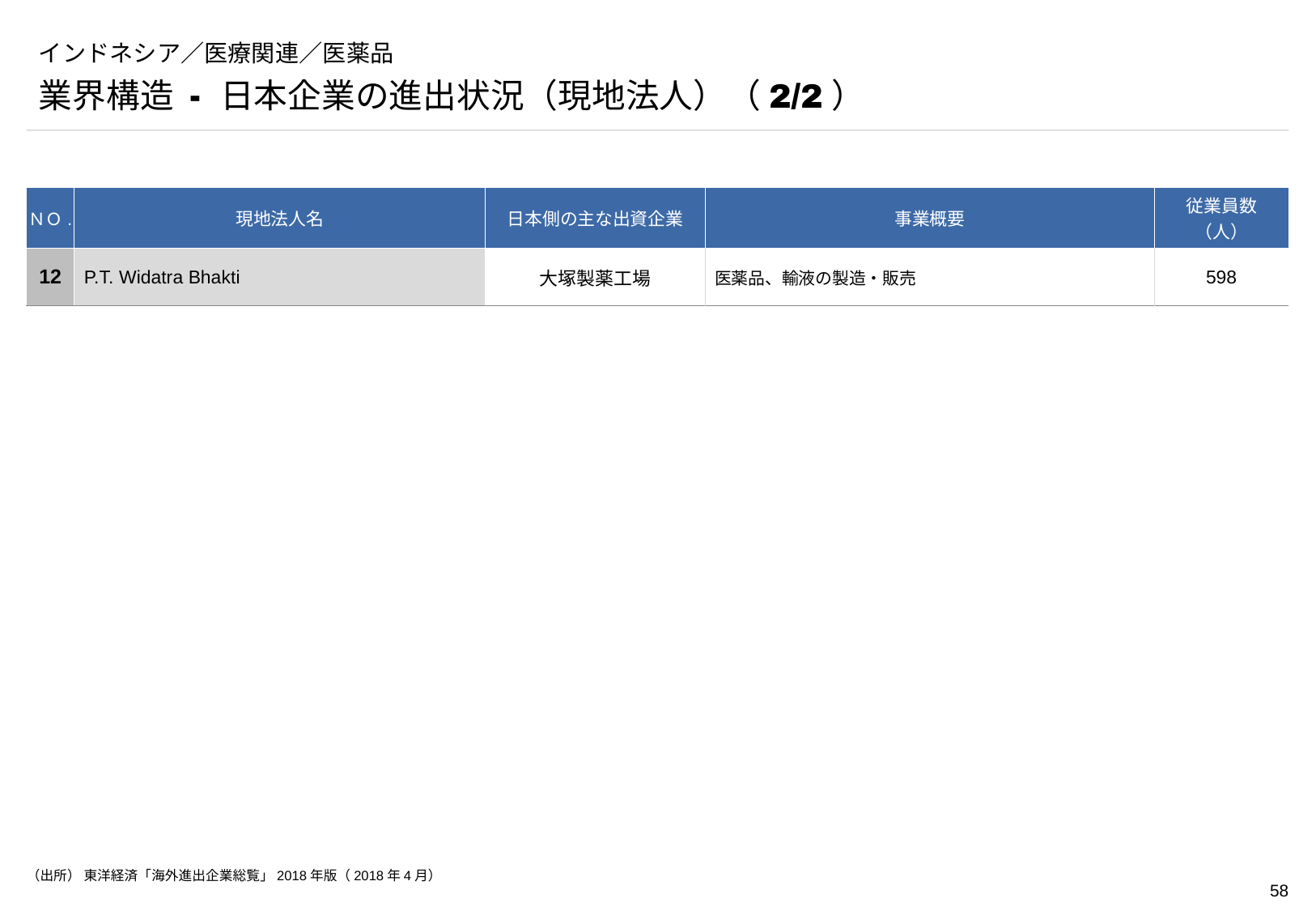

# インドネシア／医療関連／医薬品
業界構造 - 日本企業の進出状況（現地法人）（2/2）
| ＮＯ. | 現地法人名 | 日本側の主な出資企業 | 事業概要 | 従業員数（人） |
| --- | --- | --- | --- | --- |
| 12 | P.T. Widatra Bhakti | 大塚製薬工場 | 医薬品、輸液の製造・販売 | 598 |
（出所） 東洋経済「海外進出企業総覧」2018年版（2018年4月）